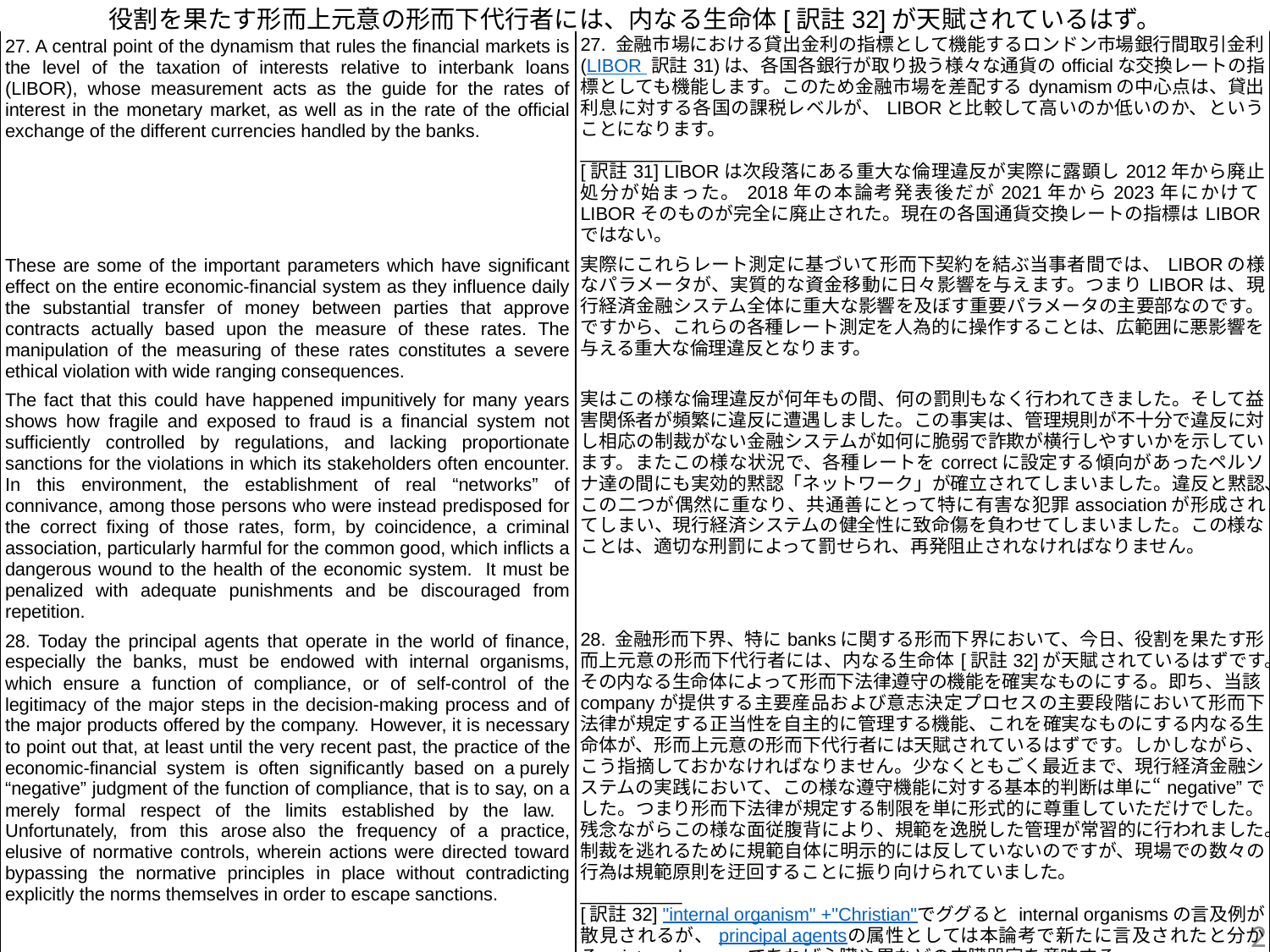

# 役割を果たす形而上元意の形而下代行者には、内なる生命体[訳註32]が天賦されているはず。
| 27. A central point of the dynamism that rules the financial markets is the level of the taxation of interests relative to interbank loans (LIBOR), whose measurement acts as the guide for the rates of interest in the monetary market, as well as in the rate of the official exchange of the different currencies handled by the banks. | 27. 金融市場における貸出金利の指標として機能するロンドン市場銀行間取引金利 (LIBOR 訳註31)は、各国各銀行が取り扱う様々な通貨のofficialな交換レートの指標としても機能します。このため金融市場を差配するdynamismの中心点は、貸出利息に対する各国の課税レベルが、LIBORと比較して高いのか低いのか、ということになります。 \_\_\_\_\_\_\_\_\_\_ [訳註31] LIBORは次段落にある重大な倫理違反が実際に露顕し2012年から廃止処分が始まった。2018年の本論考発表後だが2021年から2023年にかけてLIBORそのものが完全に廃止された。現在の各国通貨交換レートの指標はLIBORではない。 |
| --- | --- |
| These are some of the important parameters which have significant effect on the entire economic-financial system as they influence daily the substantial transfer of money between parties that approve contracts actually based upon the measure of these rates. The manipulation of the measuring of these rates constitutes a severe ethical violation with wide ranging consequences. | 実際にこれらレート測定に基づいて形而下契約を結ぶ当事者間では、LIBORの様なパラメータが、実質的な資金移動に日々影響を与えます。つまりLIBORは、現行経済金融システム全体に重大な影響を及ぼす重要パラメータの主要部なのです。ですから、これらの各種レート測定を人為的に操作することは、広範囲に悪影響を与える重大な倫理違反となります。 |
| The fact that this could have happened impunitively for many years shows how fragile and exposed to fraud is a financial system not sufficiently controlled by regulations, and lacking proportionate sanctions for the violations in which its stakeholders often encounter. In this environment, the establishment of real “networks” of connivance, among those persons who were instead predisposed for the correct fixing of those rates, form, by coincidence, a criminal association, particularly harmful for the common good, which inflicts a dangerous wound to the health of the economic system. It must be penalized with adequate punishments and be discouraged from repetition. | 実はこの様な倫理違反が何年もの間、何の罰則もなく行われてきました。そして益害関係者が頻繁に違反に遭遇しました。この事実は、管理規則が不十分で違反に対し相応の制裁がない金融システムが如何に脆弱で詐欺が横行しやすいかを示しています。またこの様な状況で、各種レートをcorrectに設定する傾向があったペルソナ達の間にも実効的黙認「ネットワーク」が確立されてしまいました。違反と黙認、この二つが偶然に重なり、共通善にとって特に有害な犯罪associationが形成されてしまい、現行経済システムの健全性に致命傷を負わせてしまいました。この様なことは、適切な刑罰によって罰せられ、再発阻止されなければなりません。 |
| 28. Today the principal agents that operate in the world of finance, especially the banks, must be endowed with internal organisms, which ensure a function of compliance, or of self-control of the legitimacy of the major steps in the decision-making process and of the major products offered by the company. However, it is necessary to point out that, at least until the very recent past, the practice of the economic-financial system is often significantly based on a purely “negative” judgment of the function of compliance, that is to say, on a merely formal respect of the limits established by the law. Unfortunately, from this arose also the frequency of a practice, elusive of normative controls, wherein actions were directed toward bypassing the normative principles in place without contradicting explicitly the norms themselves in order to escape sanctions. | 28. 金融形而下界、特にbanksに関する形而下界において、今日、役割を果たす形而上元意の形而下代行者には、内なる生命体[訳註32]が天賦されているはずです。その内なる生命体によって形而下法律遵守の機能を確実なものにする。即ち、当該companyが提供する主要産品および意志決定プロセスの主要段階において形而下法律が規定する正当性を自主的に管理する機能、これを確実なものにする内なる生命体が、形而上元意の形而下代行者には天賦されているはずです。しかしながら、こう指摘しておかなければなりません。少なくともごく最近まで、現行経済金融システムの実践において、この様な遵守機能に対する基本的判断は単に“negative”でした。つまり形而下法律が規定する制限を単に形式的に尊重していただけでした。残念ながらこの様な面従腹背により、規範を逸脱した管理が常習的に行われました。制裁を逃れるために規範自体に明示的には反していないのですが、現場での数々の行為は規範原則を迂回することに振り向けられていました。 \_\_\_\_\_\_\_\_\_\_ [訳註32] "internal organism" +"Christian"でググると internal organismsの言及例が散見されるが、principal agentsの属性としては本論考で新たに言及されたと分かる。internal organsであれば心臓や胃などの内臓器官を意味する。 |
2